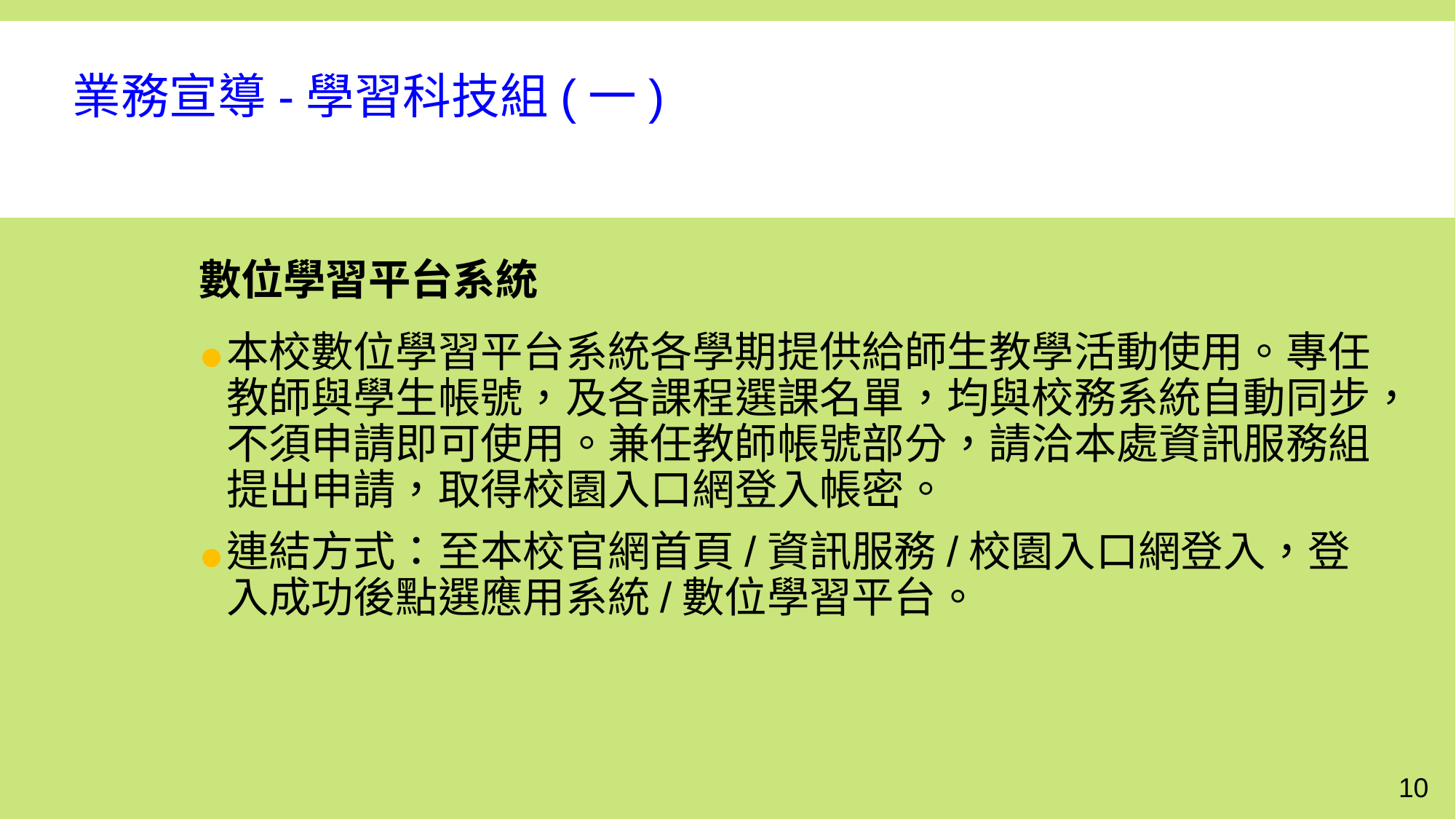

業務宣導-學習科技組(一)

數位學習平台系統
本校數位學習平台系統各學期提供給師生教學活動使用。專任教師與學生帳號，及各課程選課名單，均與校務系統自動同步，不須申請即可使用。兼任教師帳號部分，請洽本處資訊服務組提出申請，取得校園入口網登入帳密。
連結方式：至本校官網首頁/資訊服務/校園入口網登入，登入成功後點選應用系統/數位學習平台。
10